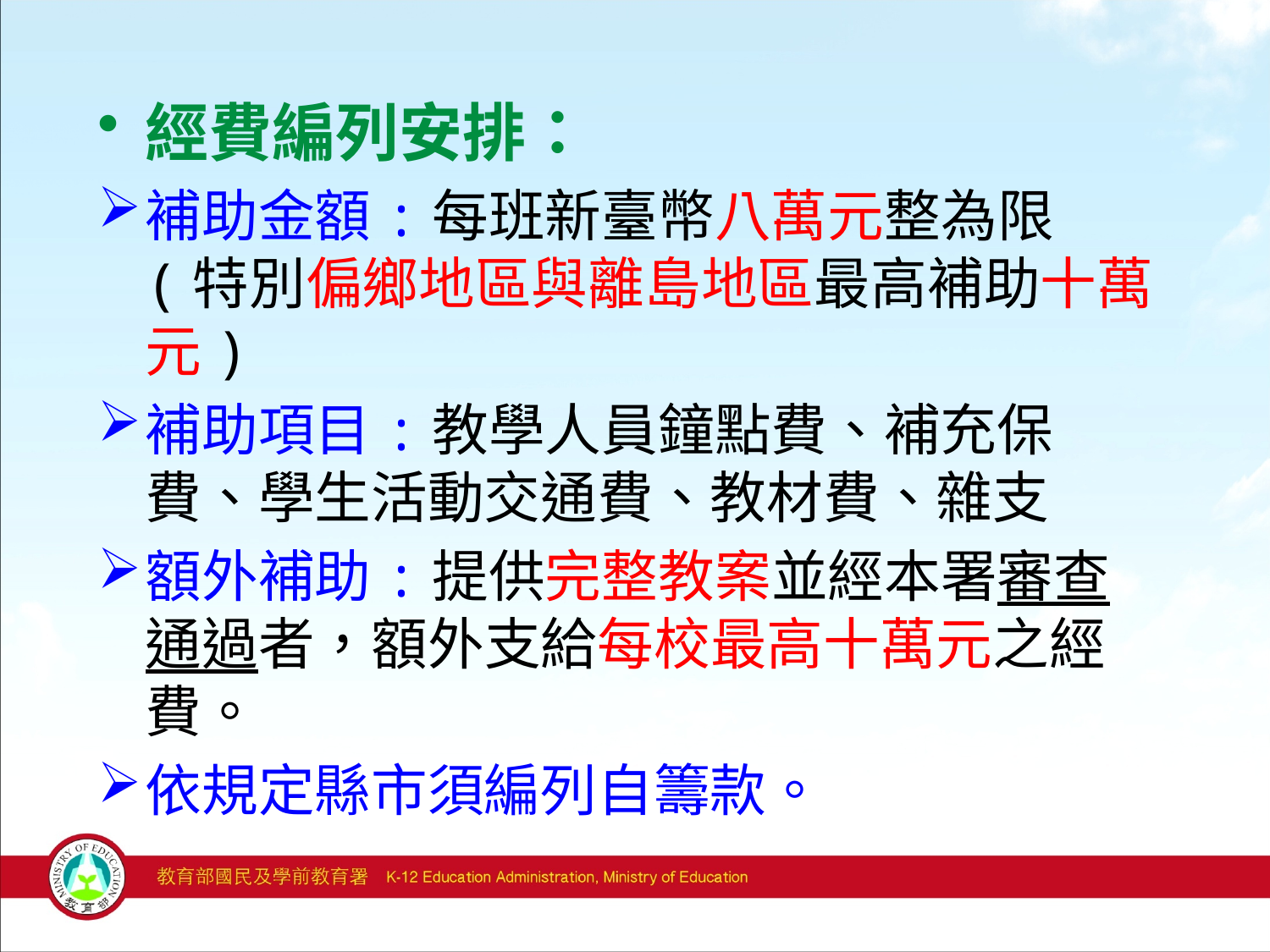

經費編列安排：
補助金額:每班新臺幣八萬元整為限(特別偏鄉地區與離島地區最高補助十萬元)
補助項目:教學人員鐘點費、補充保費、學生活動交通費、教材費、雜支
額外補助:提供完整教案並經本署審查通過者，額外支給每校最高十萬元之經費。
依規定縣市須編列自籌款。